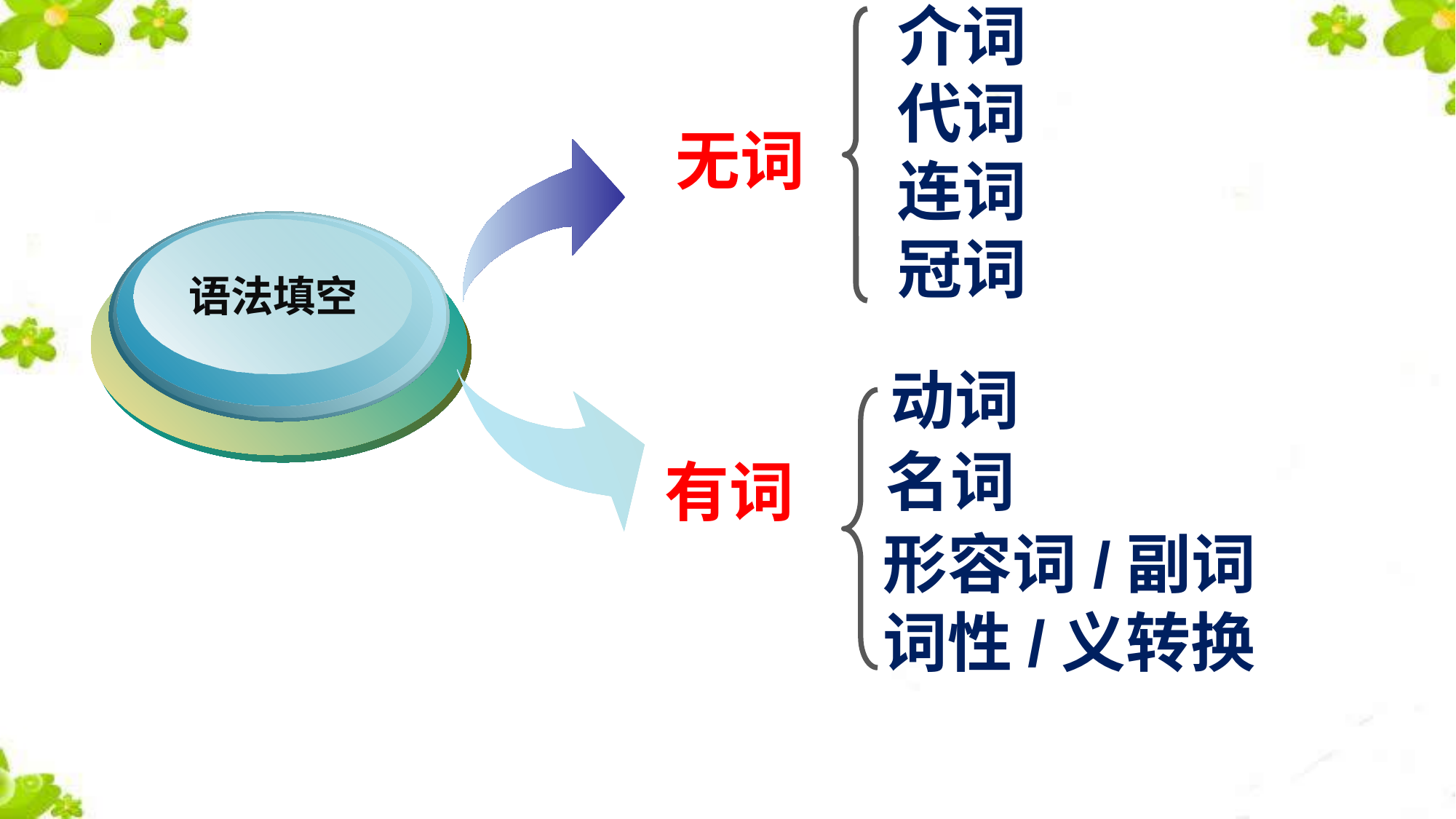

介词
代词
连词
冠词

无词

语法填空

动词

名词
有词
形容词/副词
词性/义转换